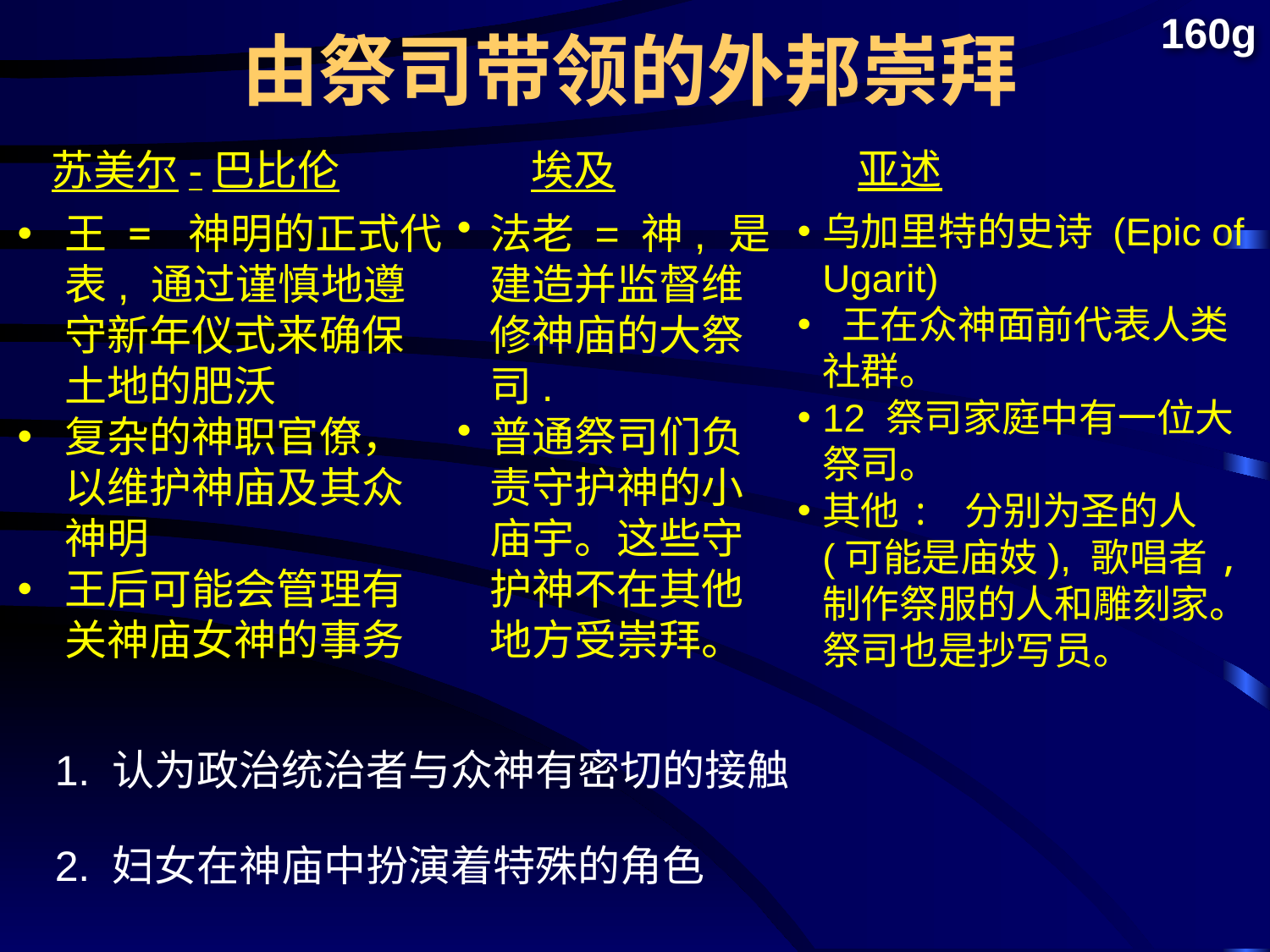

160g
由祭司带领的外邦崇拜

亚述
苏美尔-巴比伦
埃及
王 = 神明的正式代表, 通过谨慎地遵守新年仪式来确保土地的肥沃
复杂的神职官僚，以维护神庙及其众神明
王后可能会管理有关神庙女神的事务
法老 = 神, 是建造并监督维修神庙的大祭司.
普通祭司们负责守护神的小庙宇。这些守护神不在其他地方受崇拜。
乌加里特的史诗 (Epic of Ugarit)
 王在众神面前代表人类社群。
12 祭司家庭中有一位大祭司。
其他: 分别为圣的人(可能是庙妓), 歌唱者,制作祭服的人和雕刻家。祭司也是抄写员。
1. 认为政治统治者与众神有密切的接触
2. 妇女在神庙中扮演着特殊的角色